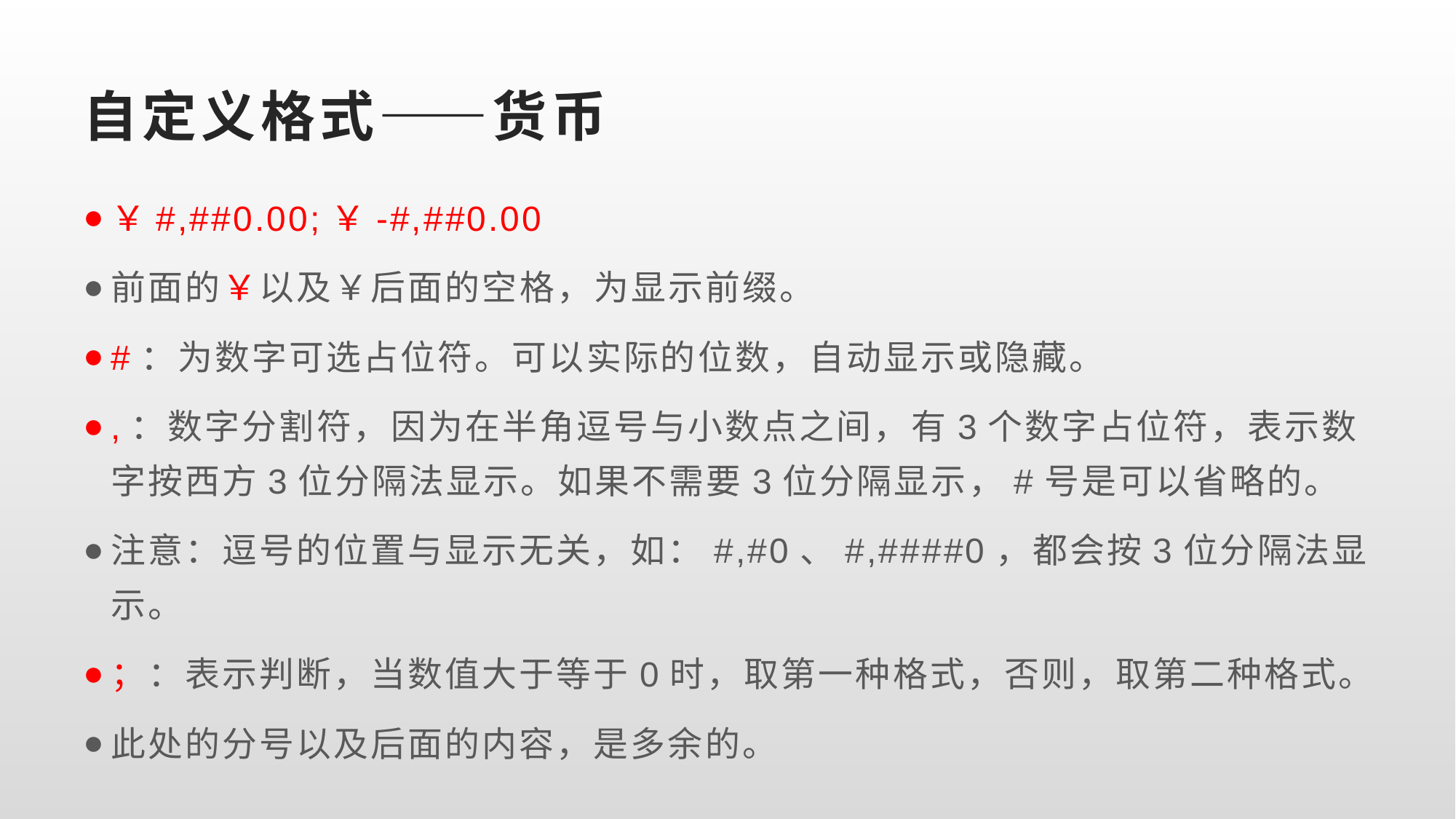

# 自定义格式——货币
￥#,##0.00;￥-#,##0.00
前面的￥以及￥后面的空格，为显示前缀。
#：为数字可选占位符。可以实际的位数，自动显示或隐藏。
,：数字分割符，因为在半角逗号与小数点之间，有3个数字占位符，表示数字按西方3位分隔法显示。如果不需要3位分隔显示，#号是可以省略的。
注意：逗号的位置与显示无关，如：#,#0、#,####0，都会按3位分隔法显示。
；：表示判断，当数值大于等于0时，取第一种格式，否则，取第二种格式。
此处的分号以及后面的内容，是多余的。